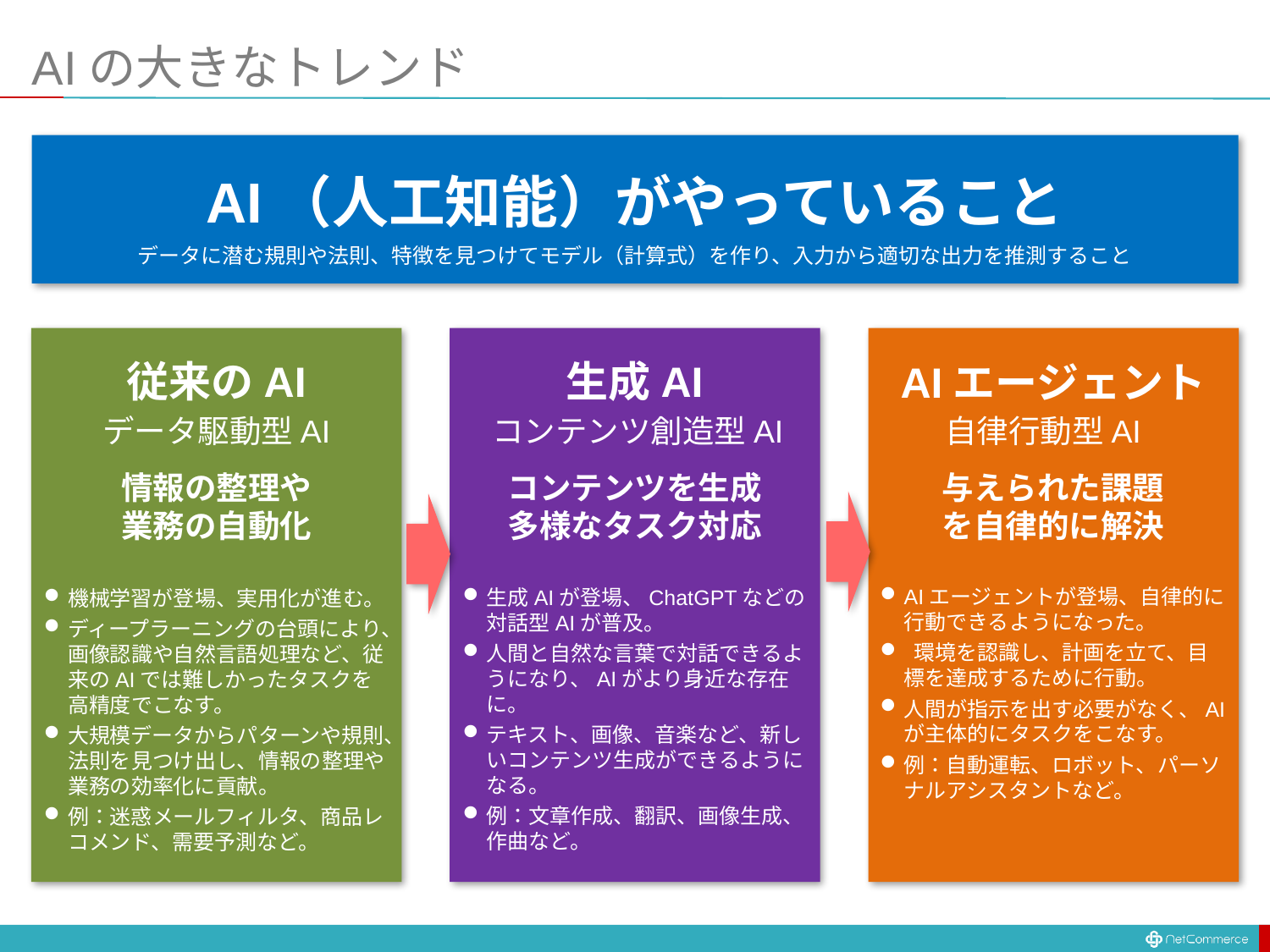

# AIの大きなトレンド

AI（人工知能）がやっていること
データに潜む規則や法則、特徴を見つけてモデル（計算式）を作り、入力から適切な出力を推測すること

AIエージェント
自律行動型AI
与えられた課題
を自律的に解決

AIエージェントが登場、自律的に行動できるようになった。
 環境を認識し、計画を立て、目標を達成するために行動。
人間が指示を出す必要がなく、AIが主体的にタスクをこなす。
例：自動運転、ロボット、パーソナルアシスタントなど。

生成AI
コンテンツ創造型AI
コンテンツを生成
多様なタスク対応

生成AIが登場、ChatGPTなどの対話型AIが普及。
人間と自然な言葉で対話できるようになり、AIがより身近な存在に。
テキスト、画像、音楽など、新しいコンテンツ生成ができるようになる。
例：文章作成、翻訳、画像生成、作曲など。
従来のAI
データ駆動型AI
情報の整理や
業務の自動化
機械学習が登場、実用化が進む。
ディープラーニングの台頭により、画像認識や自然言語処理など、従来のAIでは難しかったタスクを高精度でこなす。
大規模データからパターンや規則、法則を見つけ出し、情報の整理や業務の効率化に貢献。
例：迷惑メールフィルタ、商品レコメンド、需要予測など。